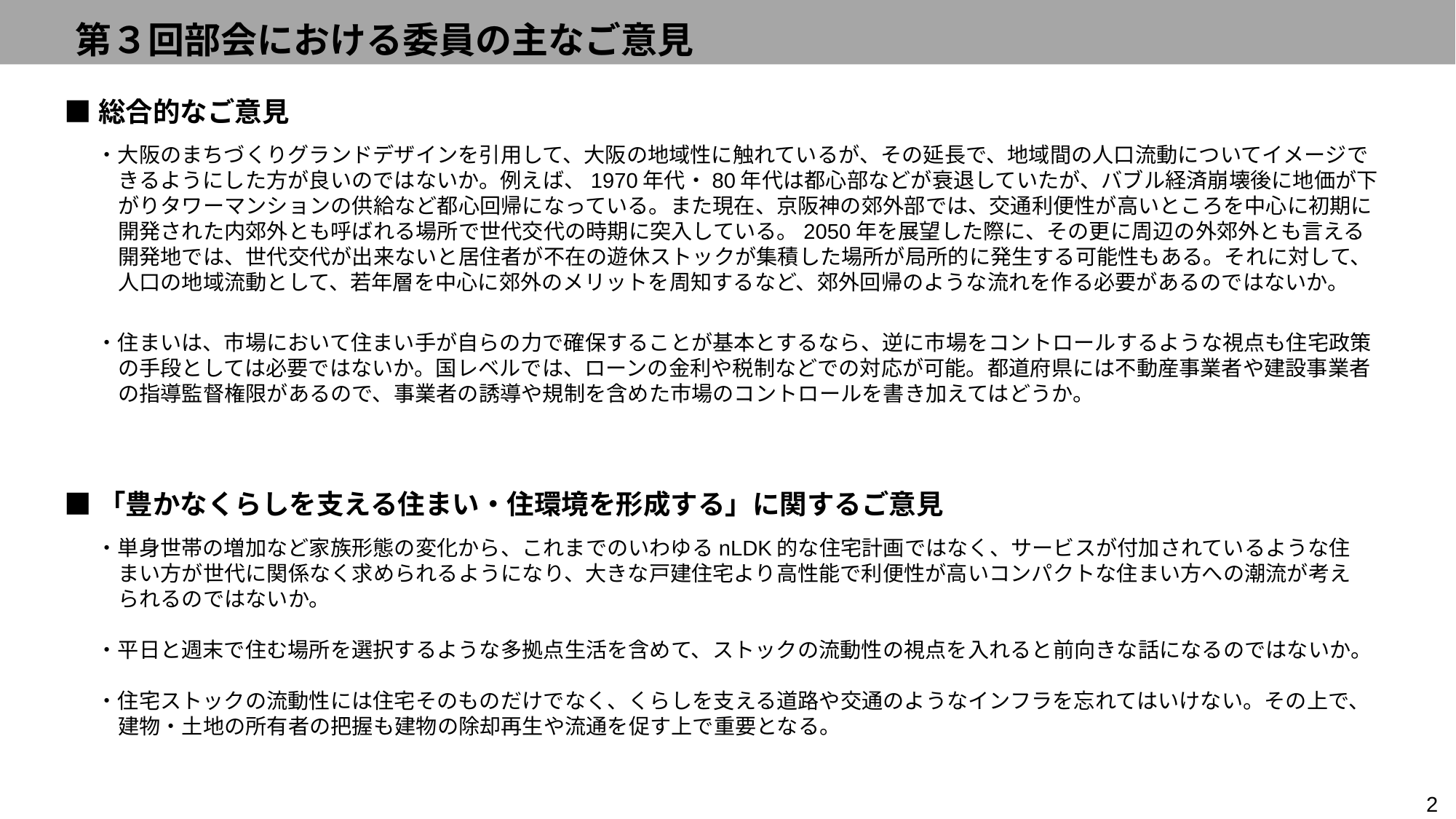

第３回部会における委員の主なご意見
■総合的なご意見

・大阪のまちづくりグランドデザインを引用して、大阪の地域性に触れているが、その延長で、地域間の人口流動についてイメージできるようにした方が良いのではないか。例えば、1970年代・80年代は都心部などが衰退していたが、バブル経済崩壊後に地価が下がりタワーマンションの供給など都心回帰になっている。また現在、京阪神の郊外部では、交通利便性が高いところを中心に初期に開発された内郊外とも呼ばれる場所で世代交代の時期に突入している。2050年を展望した際に、その更に周辺の外郊外とも言える開発地では、世代交代が出来ないと居住者が不在の遊休ストックが集積した場所が局所的に発生する可能性もある。それに対して、人口の地域流動として、若年層を中心に郊外のメリットを周知するなど、郊外回帰のような流れを作る必要があるのではないか。

・住まいは、市場において住まい手が自らの力で確保することが基本とするなら、逆に市場をコントロールするような視点も住宅政策の手段としては必要ではないか。国レベルでは、ローンの金利や税制などでの対応が可能。都道府県には不動産事業者や建設事業者の指導監督権限があるので、事業者の誘導や規制を含めた市場のコントロールを書き加えてはどうか。

■「豊かなくらしを支える住まい・住環境を形成する」に関するご意見

・単身世帯の増加など家族形態の変化から、これまでのいわゆるnLDK的な住宅計画ではなく、サービスが付加されているような住まい方が世代に関係なく求められるようになり、大きな戸建住宅より高性能で利便性が高いコンパクトな住まい方への潮流が考えられるのではないか。

・平日と週末で住む場所を選択するような多拠点生活を含めて、ストックの流動性の視点を入れると前向きな話になるのではないか。

・住宅ストックの流動性には住宅そのものだけでなく、くらしを支える道路や交通のようなインフラを忘れてはいけない。その上で、建物・土地の所有者の把握も建物の除却再生や流通を促す上で重要となる。

2